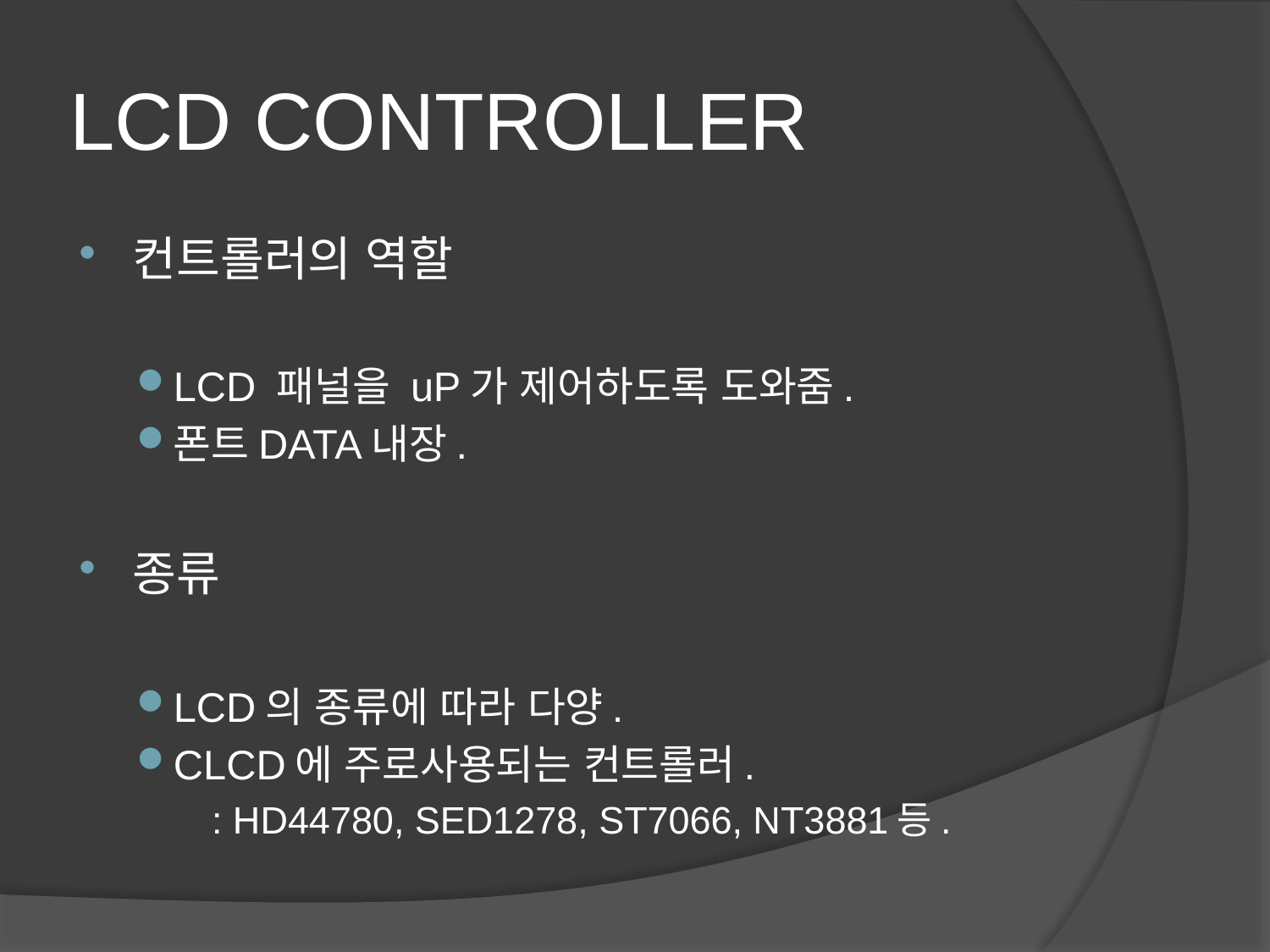

# LCD CONTROLLER
컨트롤러의 역할

LCD 패널을 uP가 제어하도록 도와줌.
폰트DATA내장.

종류

LCD의 종류에 따라 다양.
CLCD에 주로사용되는 컨트롤러.
	: HD44780, SED1278, ST7066, NT3881등.